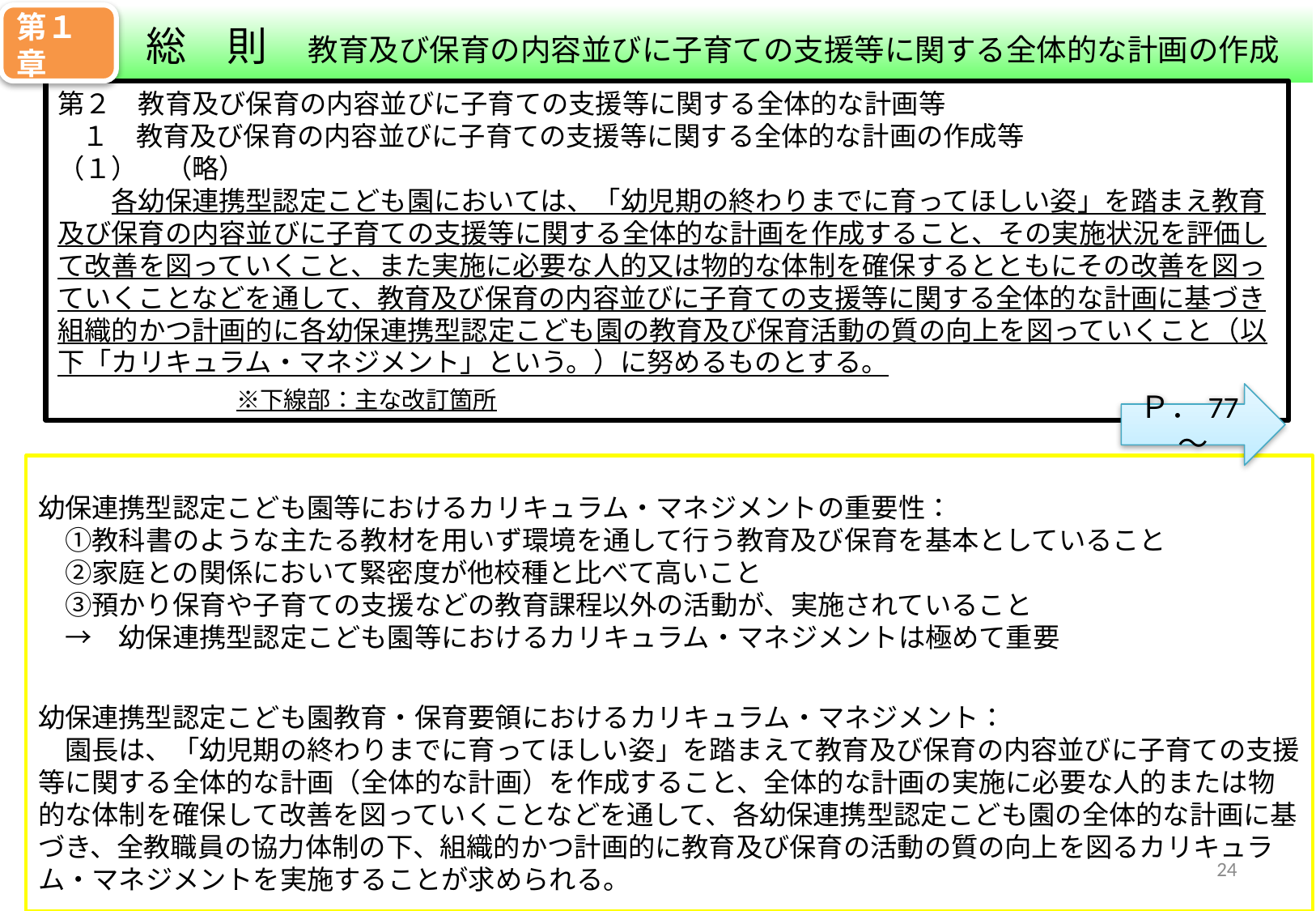

第１章
　　総　則　教育及び保育の内容並びに子育ての支援等に関する全体的な計画の作成
第２　教育及び保育の内容並びに子育ての支援等に関する全体的な計画等
   １　教育及び保育の内容並びに子育ての支援等に関する全体的な計画の作成等
（１）　（略）
　　各幼保連携型認定こども園においては、「幼児期の終わりまでに育ってほしい姿」を踏まえ教育及び保育の内容並びに子育ての支援等に関する全体的な計画を作成すること、その実施状況を評価して改善を図っていくこと、また実施に必要な人的又は物的な体制を確保するとともにその改善を図っていくことなどを通して、教育及び保育の内容並びに子育ての支援等に関する全体的な計画に基づき組織的かつ計画的に各幼保連携型認定こども園の教育及び保育活動の質の向上を図っていくこと（以下「カリキュラム・マネジメント」という。）に努めるものとする。
　　　　　　※下線部：主な改訂箇所
Ｐ．77～
幼保連携型認定こども園等におけるカリキュラム・マネジメントの重要性：
　①教科書のような主たる教材を用いず環境を通して行う教育及び保育を基本としていること
　②家庭との関係において緊密度が他校種と比べて高いこと
　③預かり保育や子育ての支援などの教育課程以外の活動が、実施されていること
　→　幼保連携型認定こども園等におけるカリキュラム・マネジメントは極めて重要

幼保連携型認定こども園教育・保育要領におけるカリキュラム・マネジメント：
　園長は、「幼児期の終わりまでに育ってほしい姿」を踏まえて教育及び保育の内容並びに子育ての支援等に関する全体的な計画（全体的な計画）を作成すること、全体的な計画の実施に必要な人的または物的な体制を確保して改善を図っていくことなどを通して、各幼保連携型認定こども園の全体的な計画に基づき、全教職員の協力体制の下、組織的かつ計画的に教育及び保育の活動の質の向上を図るカリキュラム・マネジメントを実施することが求められる。
24